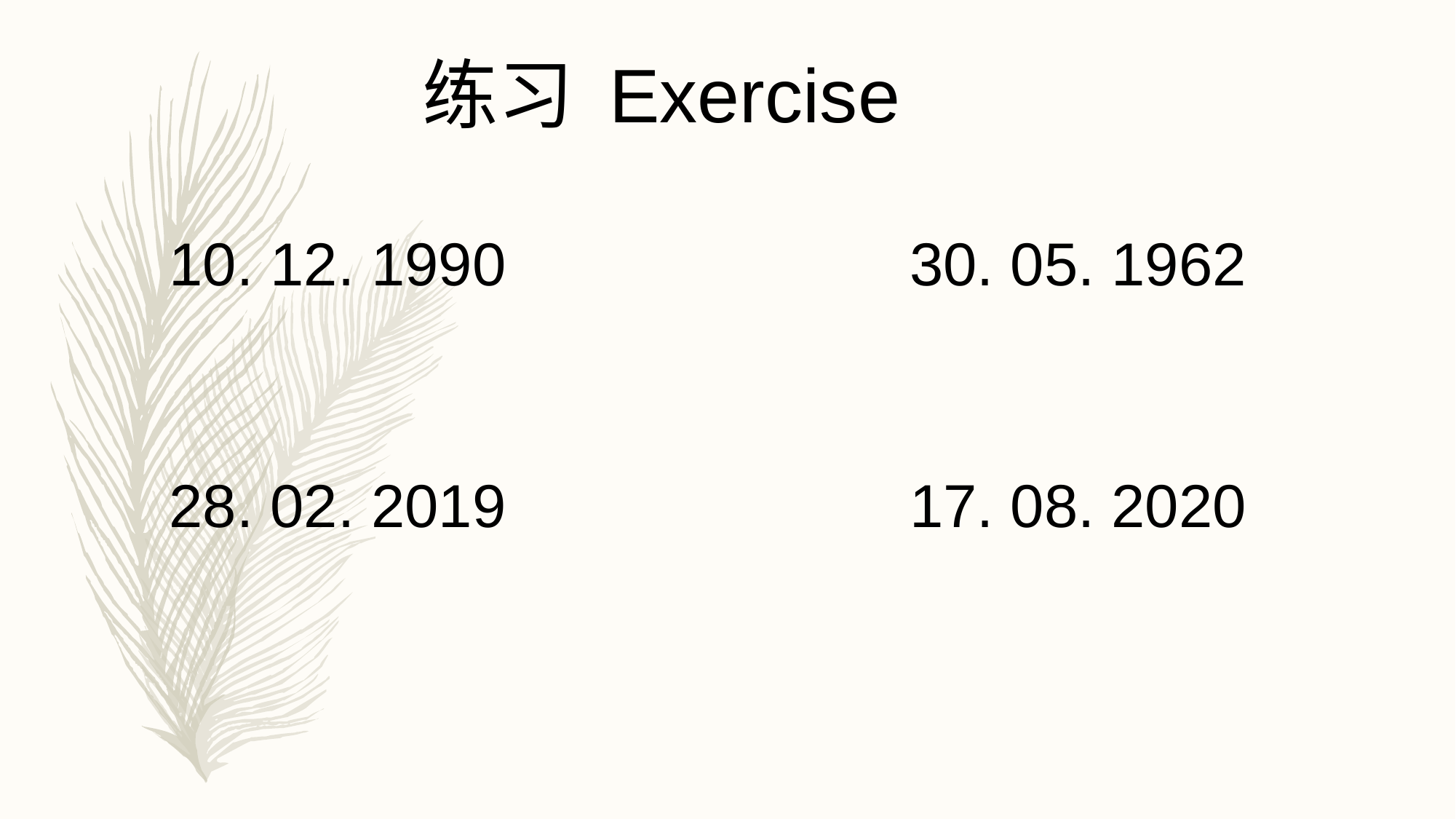

练习 Exercise
10. 12. 1990
30. 05. 1962
28. 02. 2019
17. 08. 2020